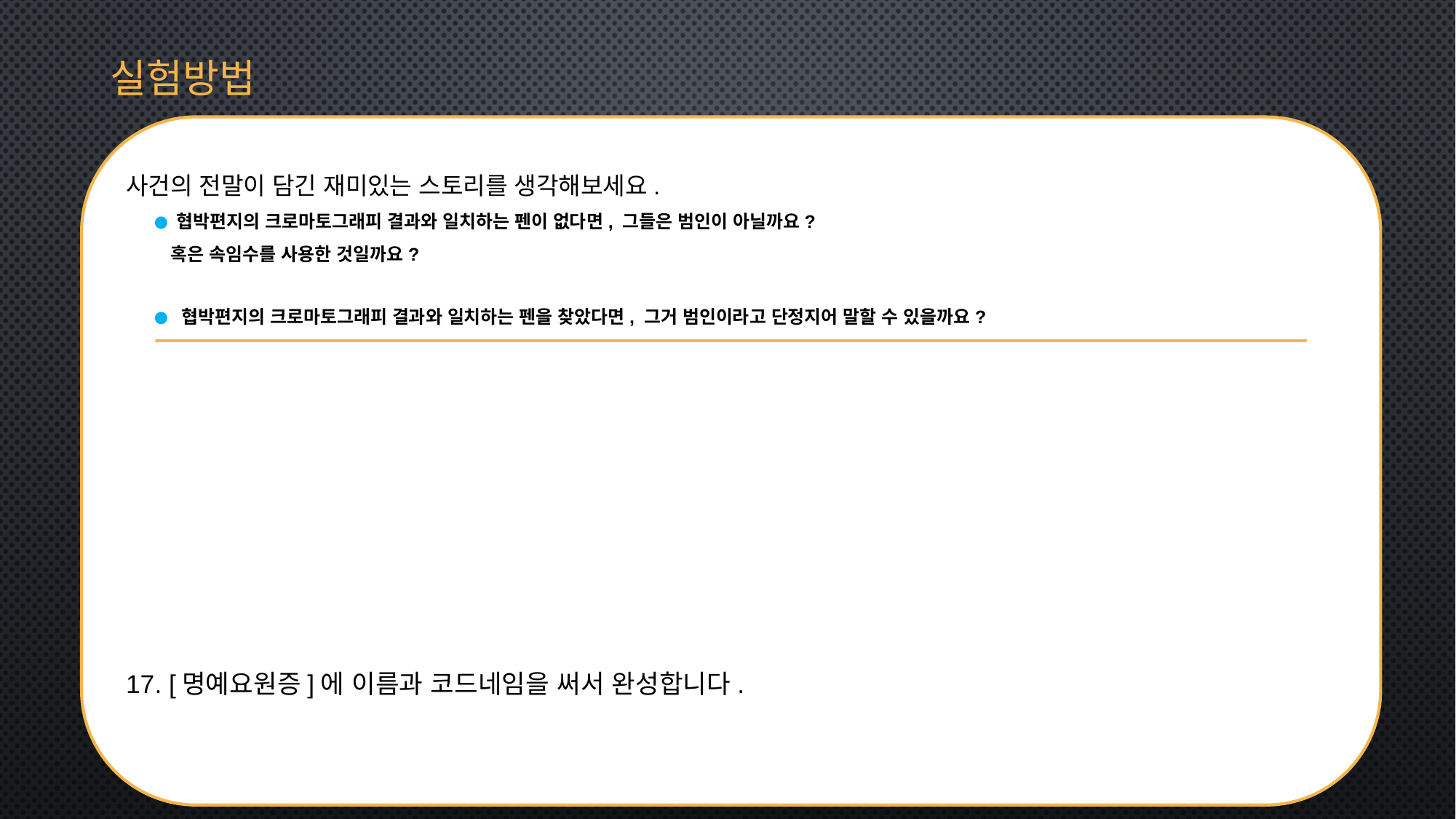

실험방법
사건의 전말이 담긴 재미있는 스토리를 생각해보세요.
      ● 협박편지의 크로마토그래피 결과와 일치하는 펜이 없다면, 그들은 범인이 아닐까요?
        혹은 속임수를 사용한 것일까요?

      ●  협박편지의 크로마토그래피 결과와 일치하는 펜을 찾았다면, 그거 범인이라고 단정지어 말할 수 있을까요?

17. [명예요원증]에 이름과 코드네임을 써서 완성합니다.